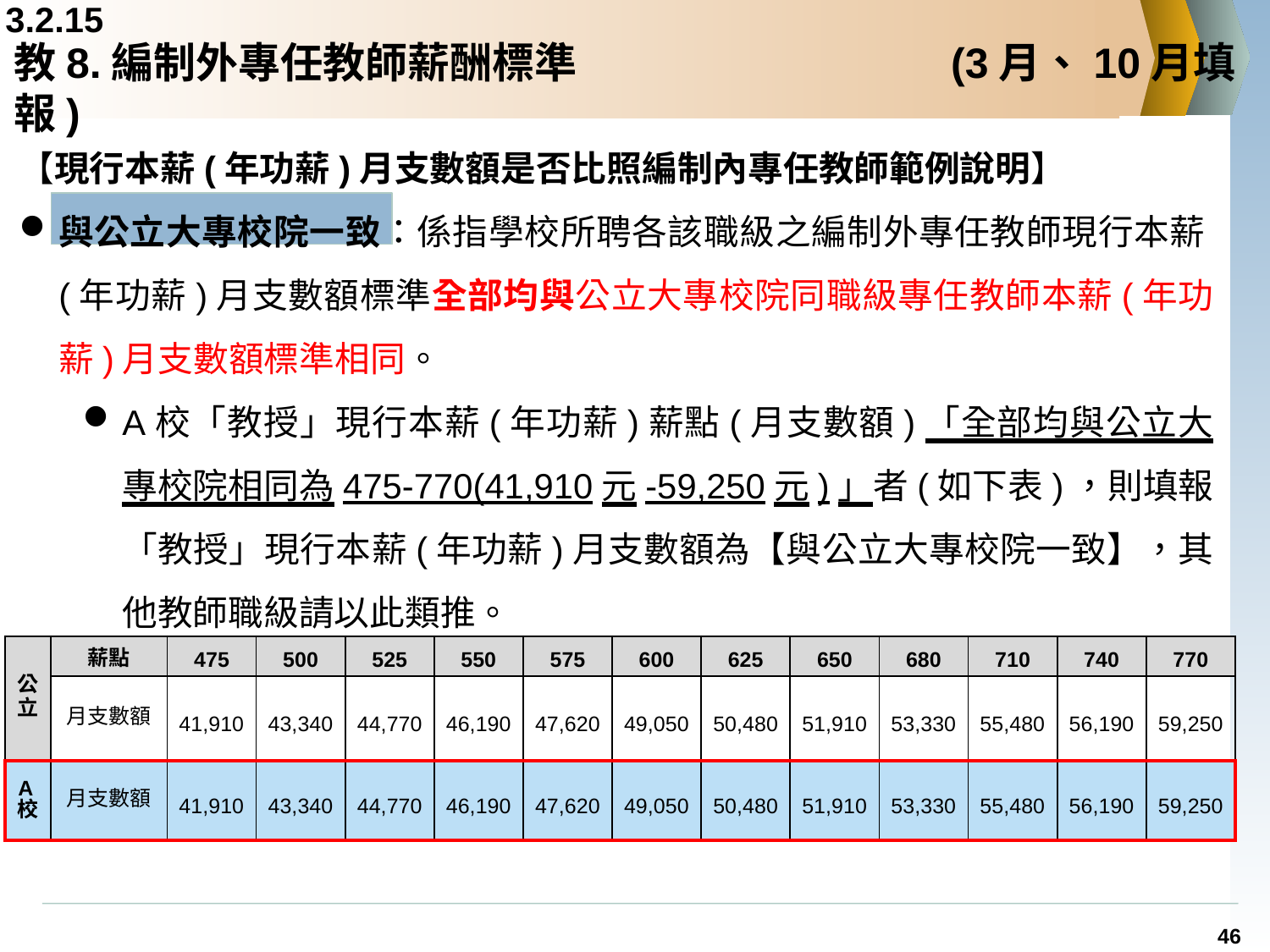

3.2.15
# 教8.編制外專任教師薪酬標準	 	          	    (3月、10月填報)
【現行本薪(年功薪)月支數額是否比照編制內專任教師範例說明】
與公立大專校院一致：係指學校所聘各該職級之編制外專任教師現行本薪(年功薪)月支數額標準全部均與公立大專校院同職級專任教師本薪(年功薪)月支數額標準相同。
A校「教授」現行本薪(年功薪)薪點(月支數額)「全部均與公立大專校院相同為475-770(41,910元-59,250元)」者(如下表)，則填報「教授」現行本薪(年功薪)月支數額為【與公立大專校院一致】，其他教師職級請以此類推。

| 公立 | 薪點 | 475 | 500 | 525 | 550 | 575 | 600 | 625 | 650 | 680 | 710 | 740 | 770 |
| --- | --- | --- | --- | --- | --- | --- | --- | --- | --- | --- | --- | --- | --- |
|  | 月支數額 | 41,910 | 43,340 | 44,770 | 46,190 | 47,620 | 49,050 | 50,480 | 51,910 | 53,330 | 55,480 | 56,190 | 59,250 |
| A校 | 月支數額 | 41,910 | 43,340 | 44,770 | 46,190 | 47,620 | 49,050 | 50,480 | 51,910 | 53,330 | 55,480 | 56,190 | 59,250 |